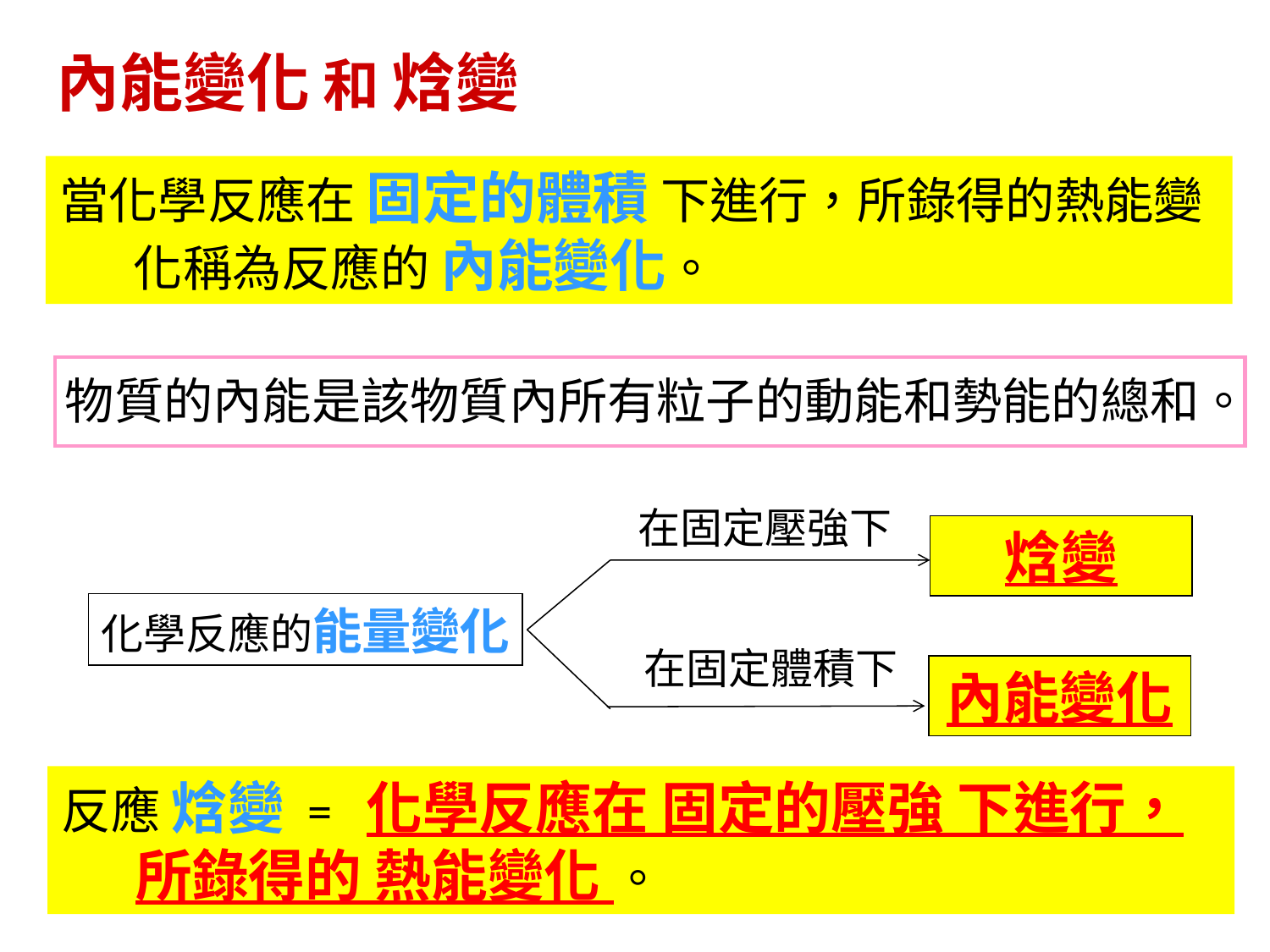

內能變化 和 焓變
當化學反應在 固定的體積 下進行，所錄得的熱能變化稱為反應的 內能變化。

物質的內能是該物質內所有粒子的動能和勢能的總和。
在固定壓強下
焓變

化學反應的能量變化

在固定體積下
內能變化

反應 焓變 =  化學反應在 固定的壓強 下進行，所錄得的 熱能變化 。